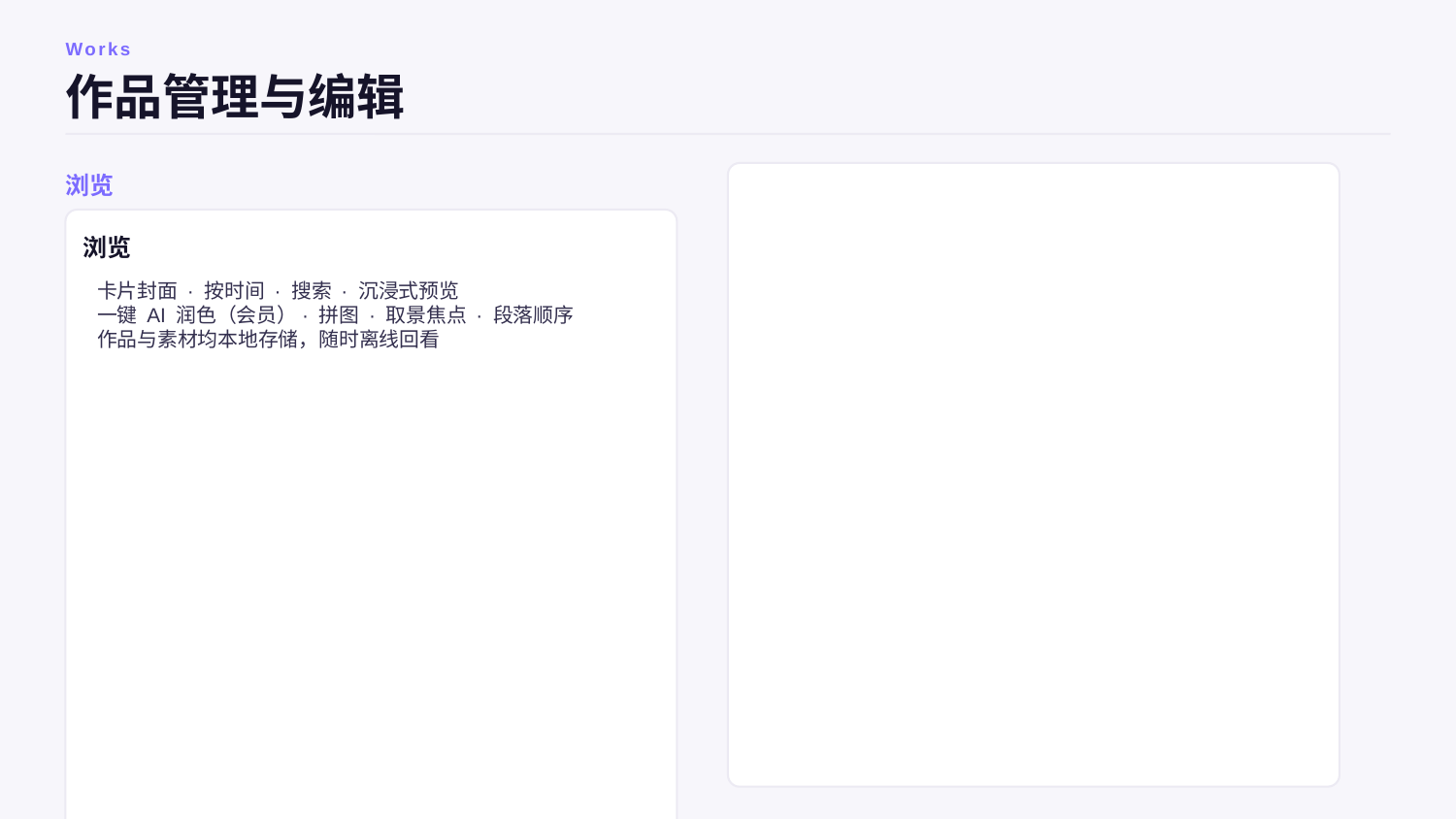

Works
作品管理与编辑

浏览

浏览
卡片封面 · 按时间 · 搜索 · 沉浸式预览
一键 AI 润色（会员）· 拼图 · 取景焦点 · 段落顺序
作品与素材均本地存储，随时离线回看